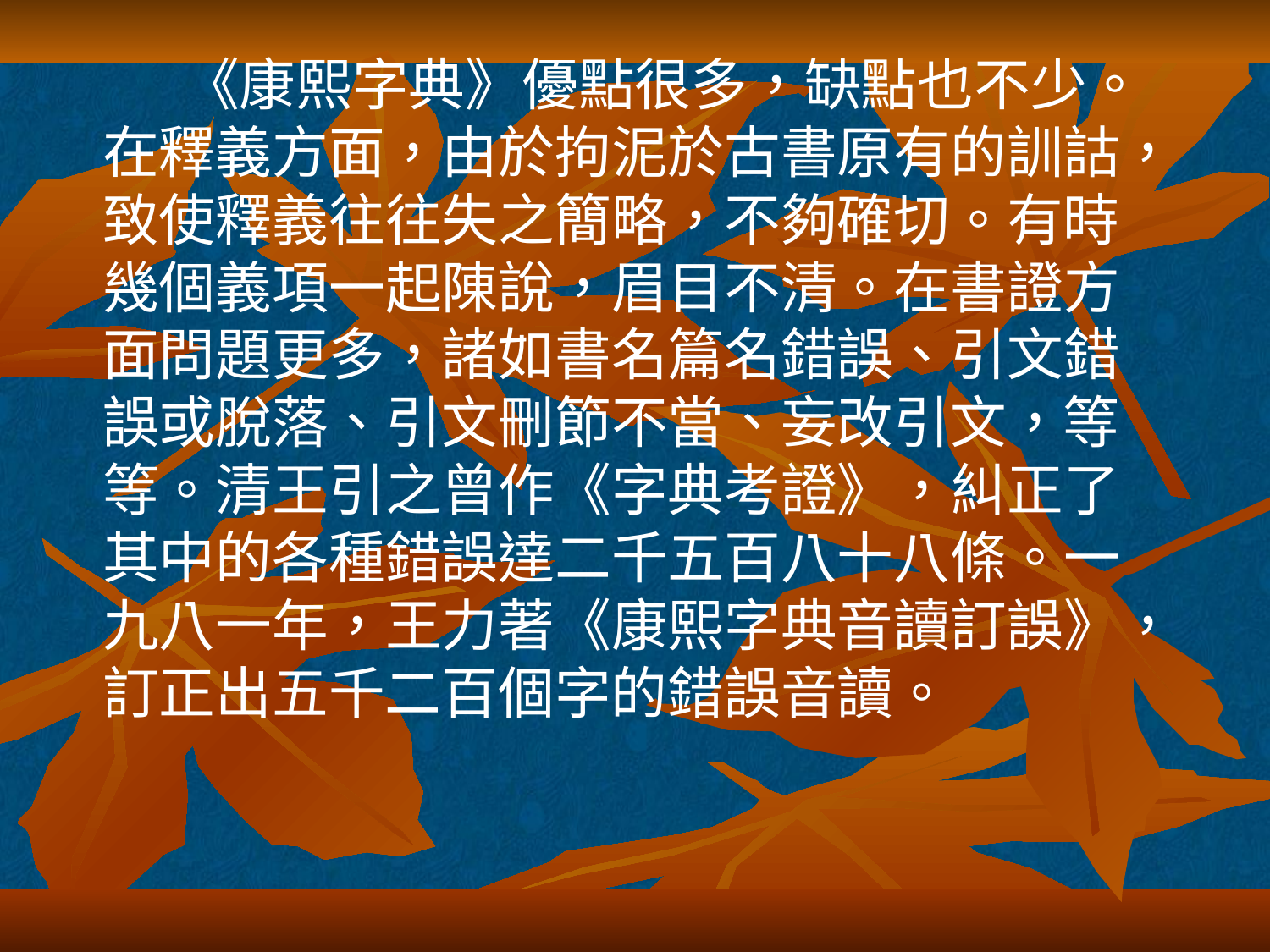

《康熙字典》優點很多，缺點也不少。在釋義方面，由於拘泥於古書原有的訓詁，致使釋義往往失之簡略，不夠確切。有時幾個義項一起陳說，眉目不清。在書證方面問題更多，諸如書名篇名錯誤、引文錯誤或脫落、引文刪節不當、妄改引文，等等。清王引之曾作《字典考證》，糾正了其中的各種錯誤達二千五百八十八條。一九八一年，王力著《康熙字典音讀訂誤》，訂正出五千二百個字的錯誤音讀。